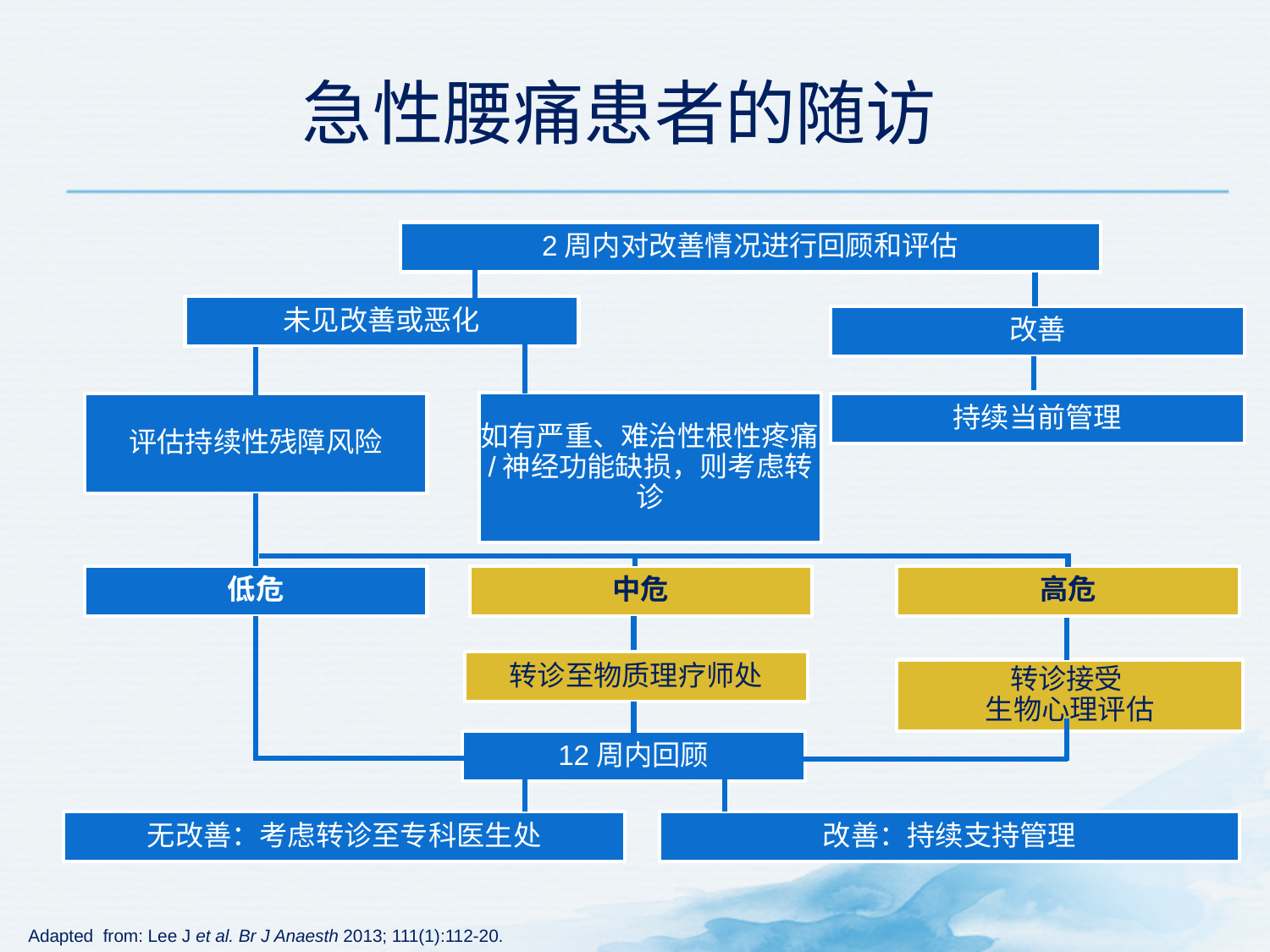

# 急性腰痛患者的随访
2周内对改善情况进行回顾和评估
未见改善或恶化
改善
如有严重、难治性根性疼痛/神经功能缺损，则考虑转诊
评估持续性残障风险
持续当前管理
低危
中危
高危
转诊至物质理疗师处
转诊接受
生物心理评估
12周内回顾
无改善：考虑转诊至专科医生处
改善：持续支持管理

Adapted  from: Lee J et al. Br J Anaesth 2013; 111(1):112-20.